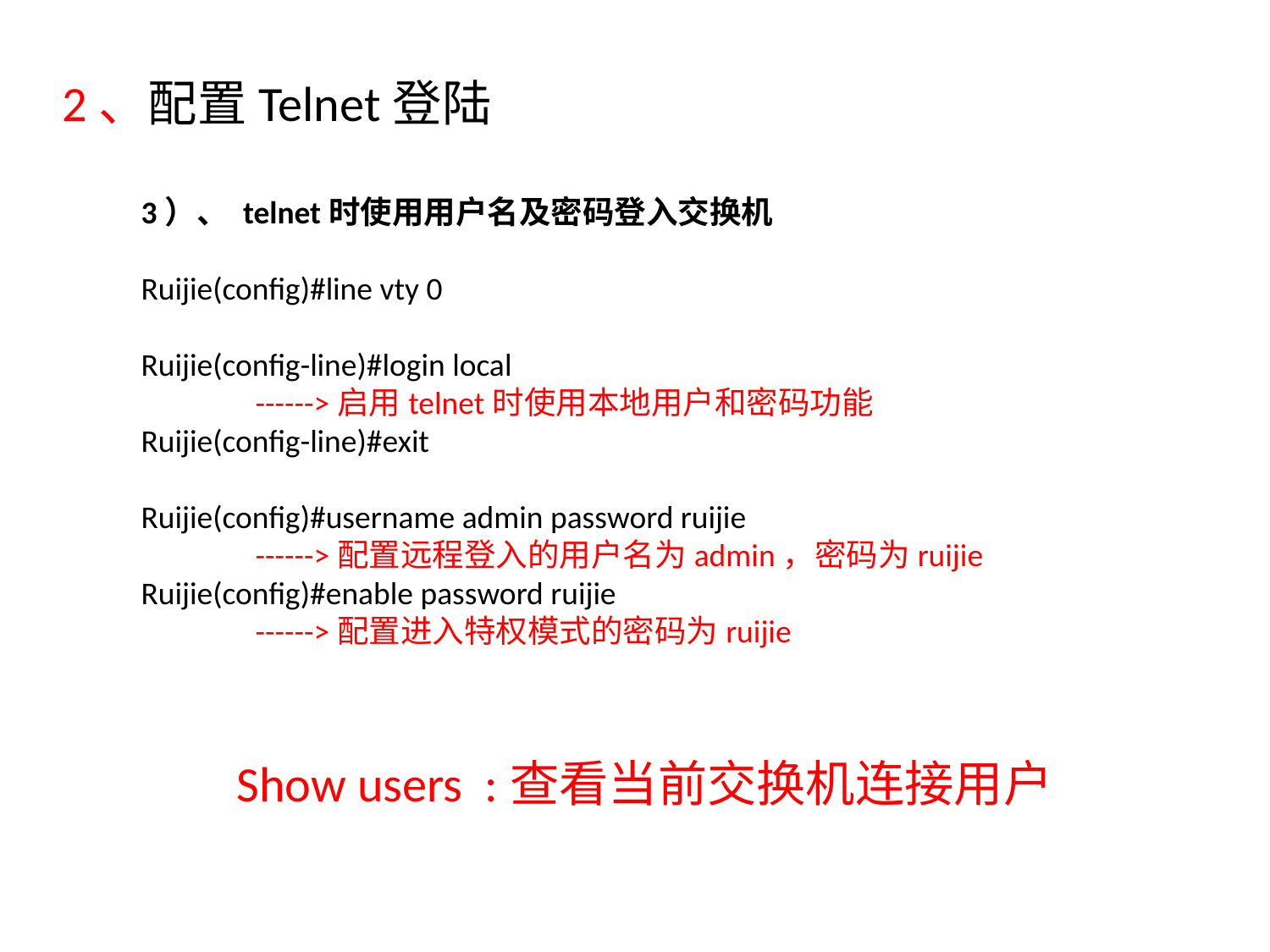

2、配置Telnet登陆
3）、 telnet时使用用户名及密码登入交换机

Ruijie(config)#line vty 0

Ruijie(config-line)#login local

Ruijie(config-line)#exit

Ruijie(config)#username admin password ruijie

Ruijie(config)#enable password ruijie
------>启用telnet时使用本地用户和密码功能

------>配置远程登入的用户名为admin，密码为ruijie

------>配置进入特权模式的密码为ruijie
Show users  :查看当前交换机连接用户